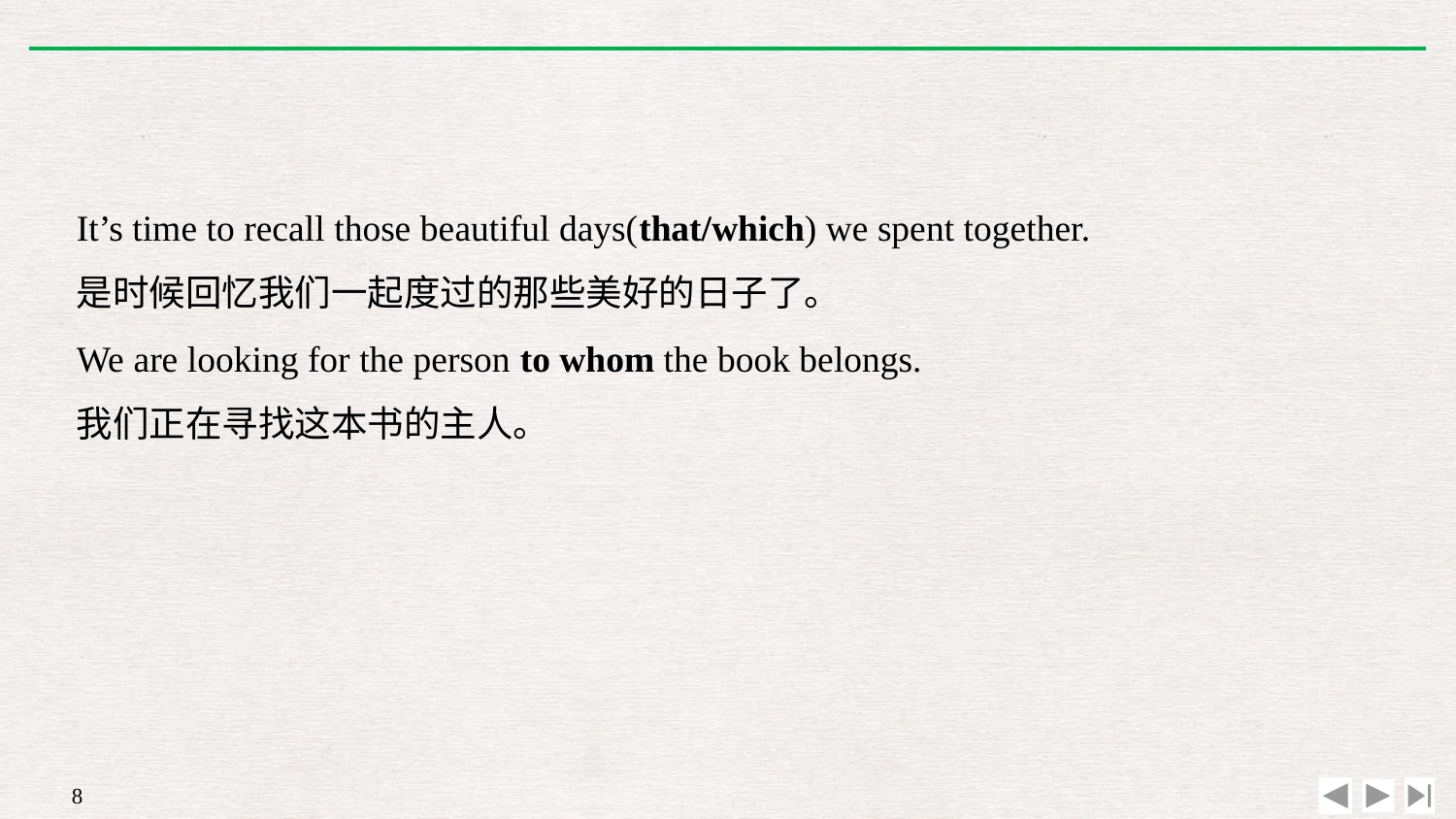

It’s time to recall those beautiful days(that/which) we spent together.
是时候回忆我们一起度过的那些美好的日子了。
We are looking for the person to whom the book belongs.
我们正在寻找这本书的主人。